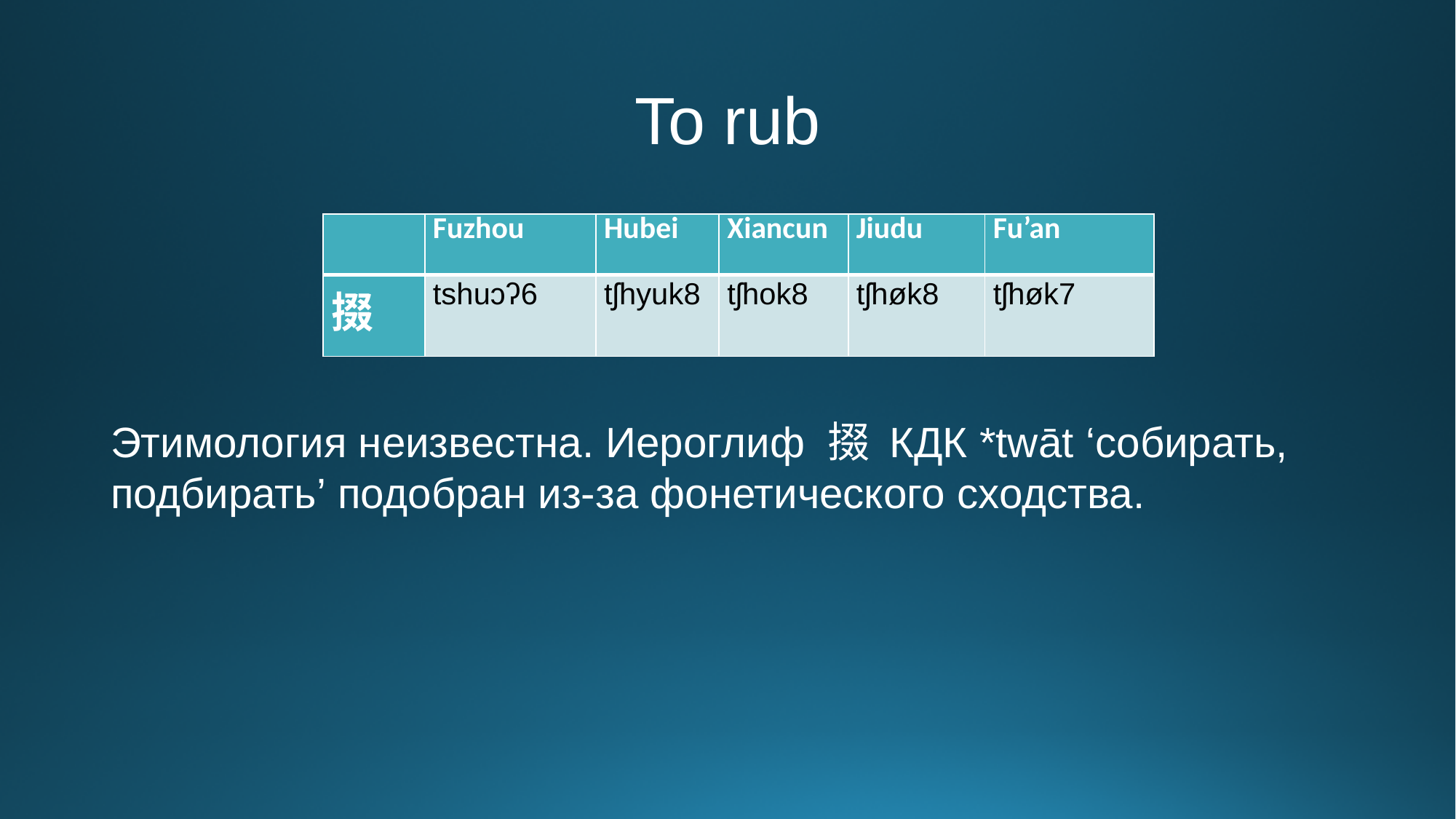

# To rub
|  | Fuzhou | Hubei | Xiancun | Jiudu | Fu’an |
| --- | --- | --- | --- | --- | --- |
| 掇 | tshuᴐʔ6 | tʃhyuk8 | tʃhok8 | tʃhøk8 | tʃhøk7 |
Этимология неизвестна. Иероглиф 掇 КДК *twāt ‘собирать, подбирать’ подобран из-за фонетического сходства.